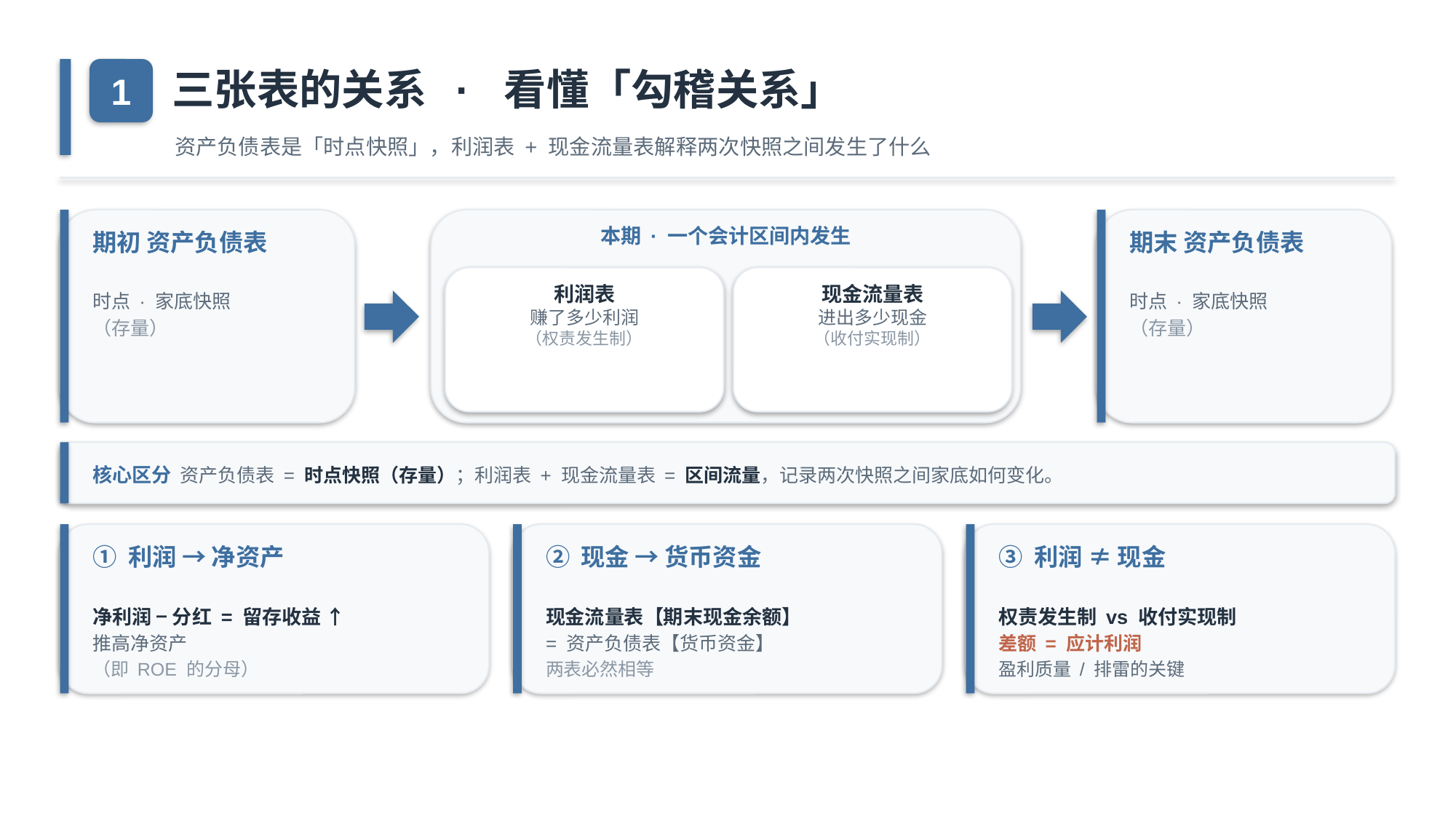

三张表的关系  ·  看懂「勾稽关系」

1
资产负债表是「时点快照」，利润表 + 现金流量表解释两次快照之间发生了什么

本期 · 一个会计区间内发生
期初 资产负债表
期末 资产负债表

利润表
赚了多少利润
（权责发生制）
现金流量表
进出多少现金
（收付实现制）
时点 · 家底快照
（存量）
时点 · 家底快照
（存量）

核心区分  资产负债表 = 时点快照（存量）；利润表 + 现金流量表 = 区间流量，记录两次快照之间家底如何变化。

① 利润 → 净资产
② 现金 → 货币资金
③ 利润 ≠ 现金
净利润 − 分红 = 留存收益 ↑
推高净资产
（即 ROE 的分母）
现金流量表【期末现金余额】
= 资产负债表【货币资金】
两表必然相等
权责发生制 vs 收付实现制
差额 = 应计利润
盈利质量 / 排雷的关键